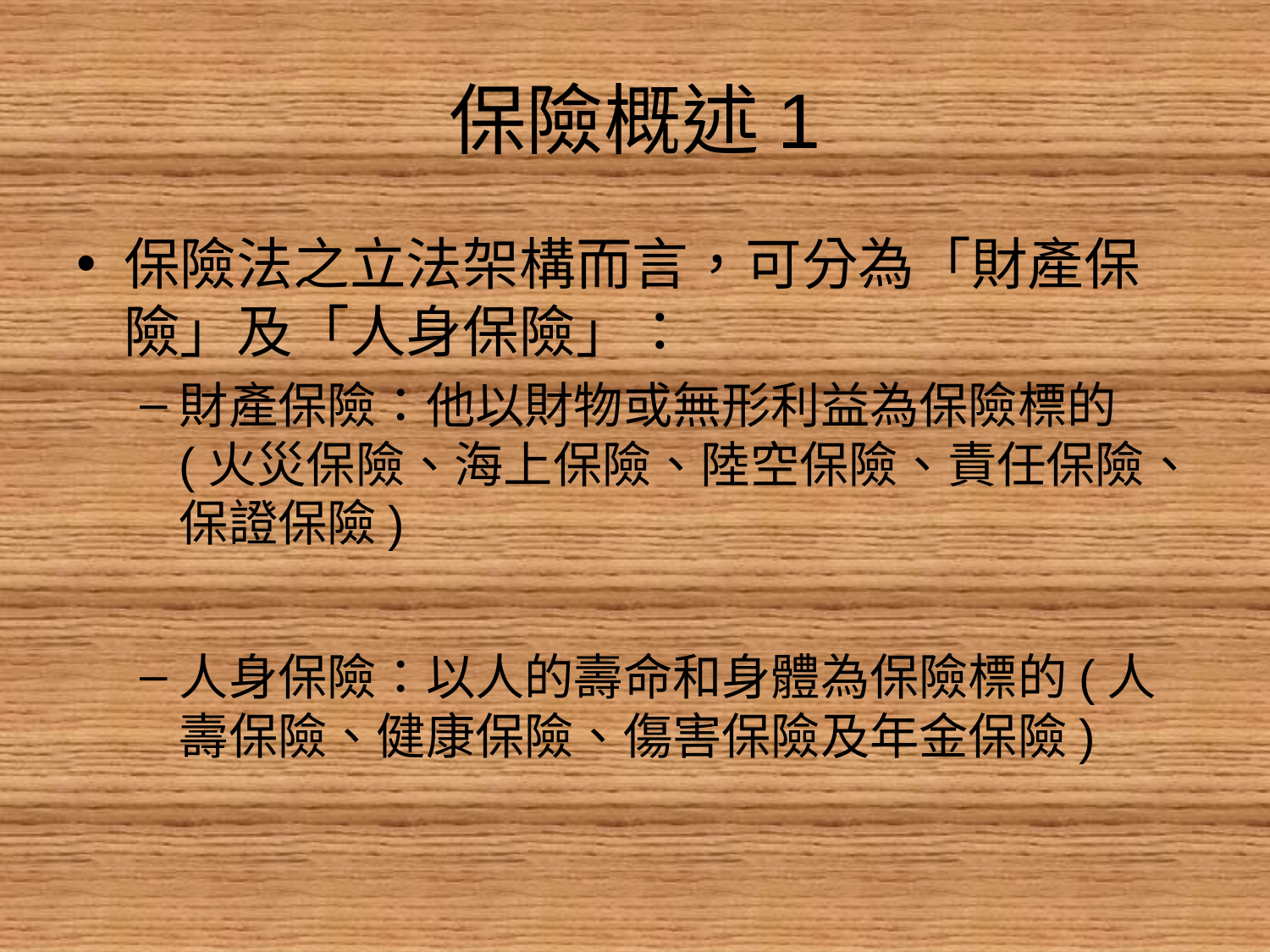

# 保險概述1
保險法之立法架構而言，可分為「財產保險」及「人身保險」：
財產保險：他以財物或無形利益為保險標的(火災保險、海上保險、陸空保險、責任保險、保證保險)

人身保險：以人的壽命和身體為保險標的(人壽保險、健康保險、傷害保險及年金保險)